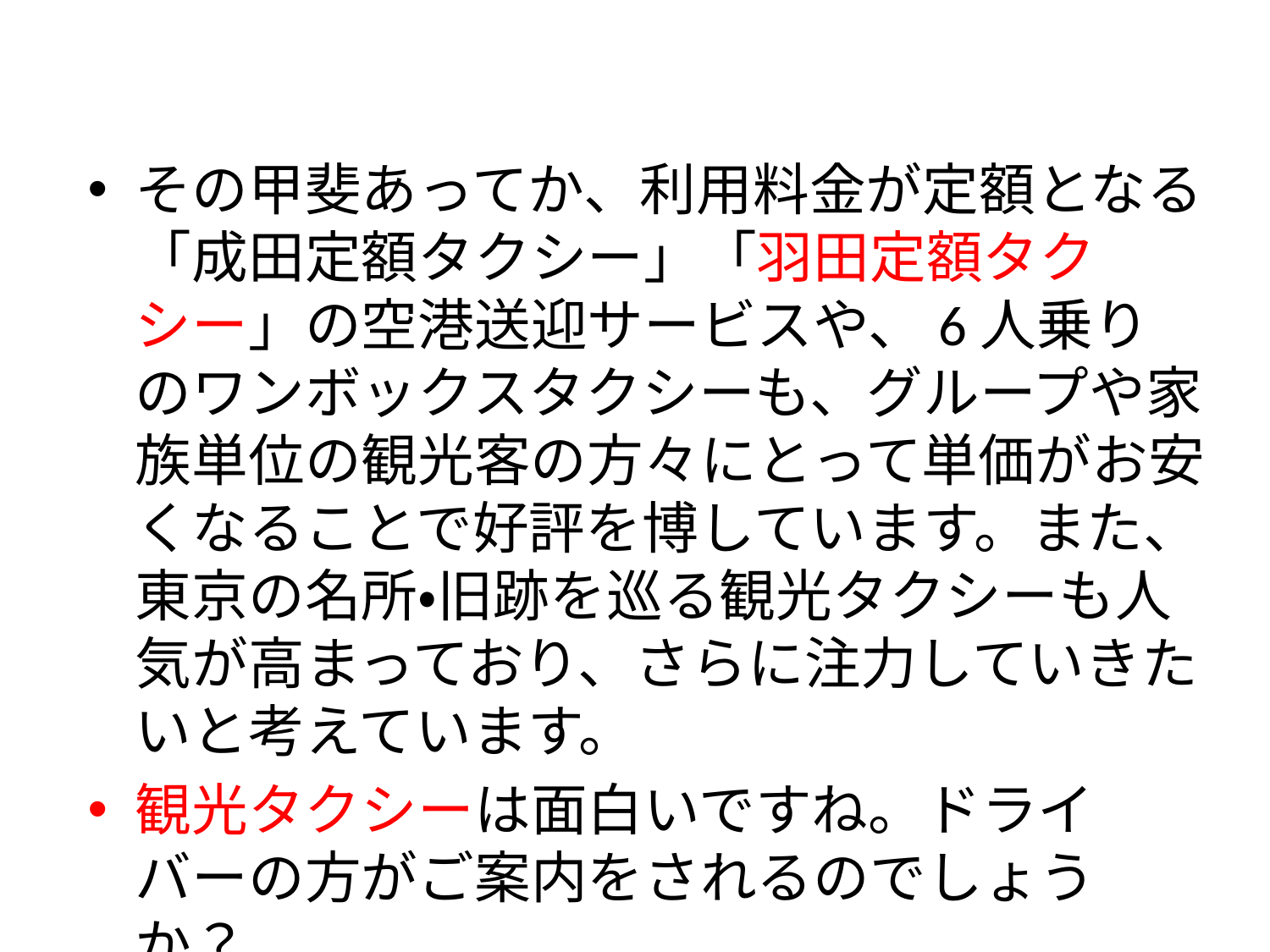

その甲斐あってか、利用料金が定額となる「成田定額タクシー」「羽田定額タクシー」の空港送迎サービスや、6人乗りのワンボックスタクシーも、グループや家族単位の観光客の方々にとって単価がお安くなることで好評を博しています。また、東京の名所・旧跡を巡る観光タクシーも人気が高まっており、さらに注力していきたいと考えています。
観光タクシーは面白いですね。ドライバーの方がご案内をされるのでしょうか？